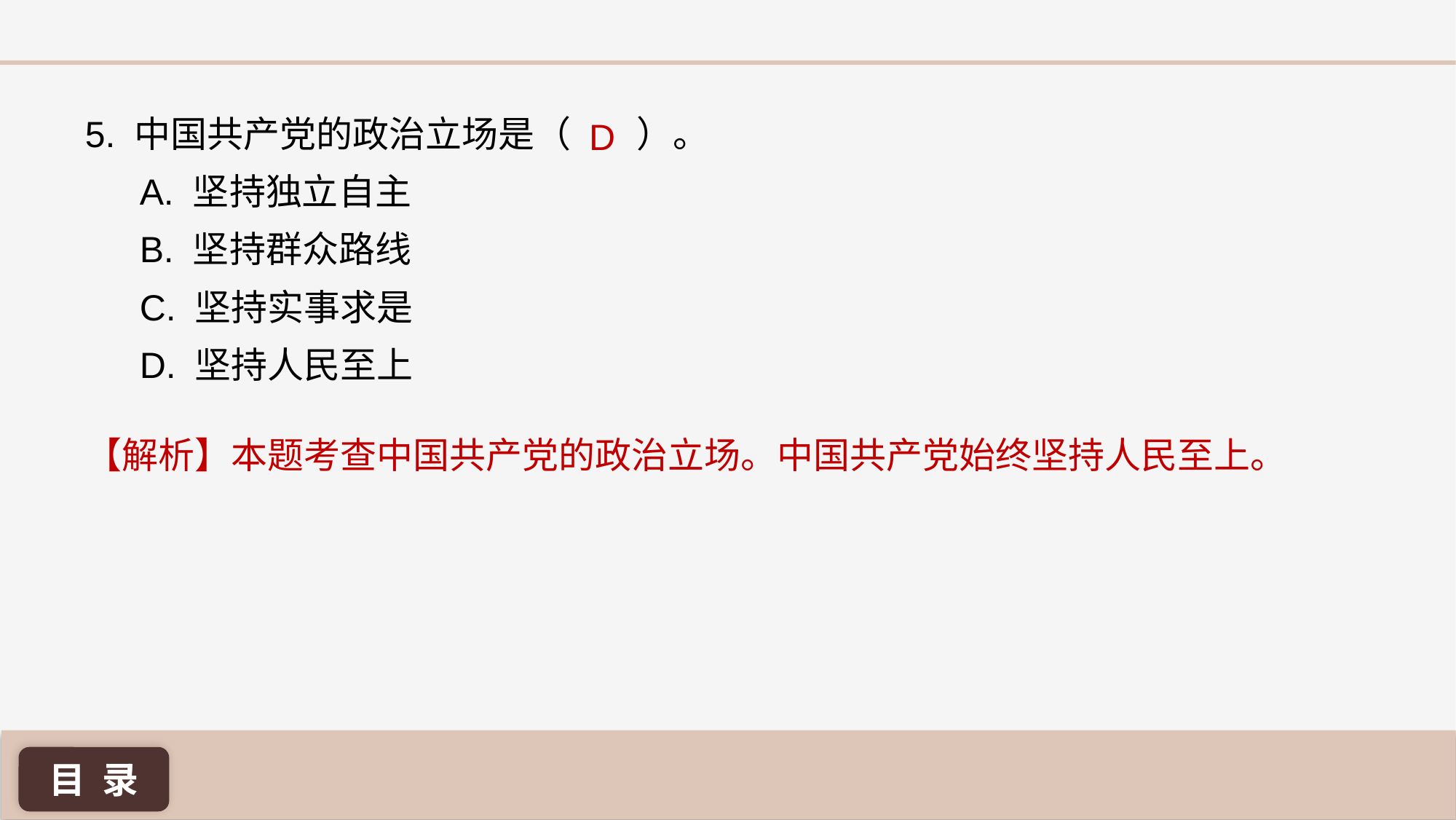

D
5. 中国共产党的政治立场是（        ）。
A. 坚持独立自主
B. 坚持群众路线
C. 坚持实事求是
D. 坚持人民至上
【解析】本题考查中国共产党的政治立场。中国共产党始终坚持人民至上。